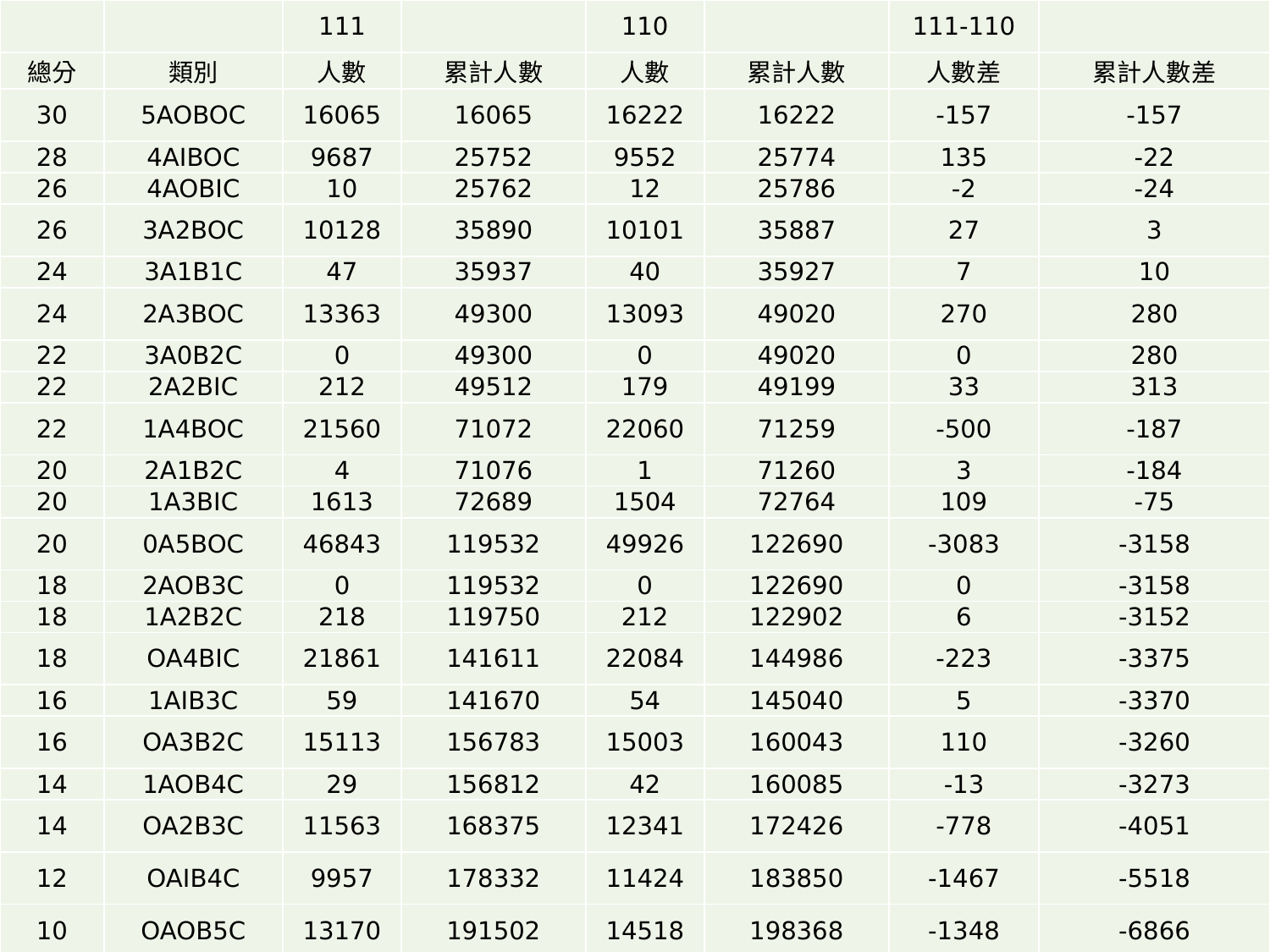

|  |  | 111 |  | 110 |  | 111-110 |  |
| --- | --- | --- | --- | --- | --- | --- | --- |
| 總分 | 類別 | 人數 | 累計人數 | 人數 | 累計人數 | 人數差 | 累計人數差 |
| 30 | 5AOBOC | 16065 | 16065 | 16222 | 16222 | -157 | -157 |
| 28 | 4AIBOC | 9687 | 25752 | 9552 | 25774 | 135 | -22 |
| 26 | 4AOBIC | 10 | 25762 | 12 | 25786 | -2 | -24 |
| 26 | 3A2BOC | 10128 | 35890 | 10101 | 35887 | 27 | 3 |
| 24 | 3A1B1C | 47 | 35937 | 40 | 35927 | 7 | 10 |
| 24 | 2A3BOC | 13363 | 49300 | 13093 | 49020 | 270 | 280 |
| 22 | 3A0B2C | 0 | 49300 | 0 | 49020 | 0 | 280 |
| 22 | 2A2BIC | 212 | 49512 | 179 | 49199 | 33 | 313 |
| 22 | 1A4BOC | 21560 | 71072 | 22060 | 71259 | -500 | -187 |
| 20 | 2A1B2C | 4 | 71076 | 1 | 71260 | 3 | -184 |
| 20 | 1A3BIC | 1613 | 72689 | 1504 | 72764 | 109 | -75 |
| 20 | 0A5BOC | 46843 | 119532 | 49926 | 122690 | -3083 | -3158 |
| 18 | 2AOB3C | 0 | 119532 | 0 | 122690 | 0 | -3158 |
| 18 | 1A2B2C | 218 | 119750 | 212 | 122902 | 6 | -3152 |
| 18 | OA4BIC | 21861 | 141611 | 22084 | 144986 | -223 | -3375 |
| 16 | 1AIB3C | 59 | 141670 | 54 | 145040 | 5 | -3370 |
| 16 | OA3B2C | 15113 | 156783 | 15003 | 160043 | 110 | -3260 |
| 14 | 1AOB4C | 29 | 156812 | 42 | 160085 | -13 | -3273 |
| 14 | OA2B3C | 11563 | 168375 | 12341 | 172426 | -778 | -4051 |
| 12 | OAIB4C | 9957 | 178332 | 11424 | 183850 | -1467 | -5518 |
| 10 | OAOB5C | 13170 | 191502 | 14518 | 198368 | -1348 | -6866 |

#
18